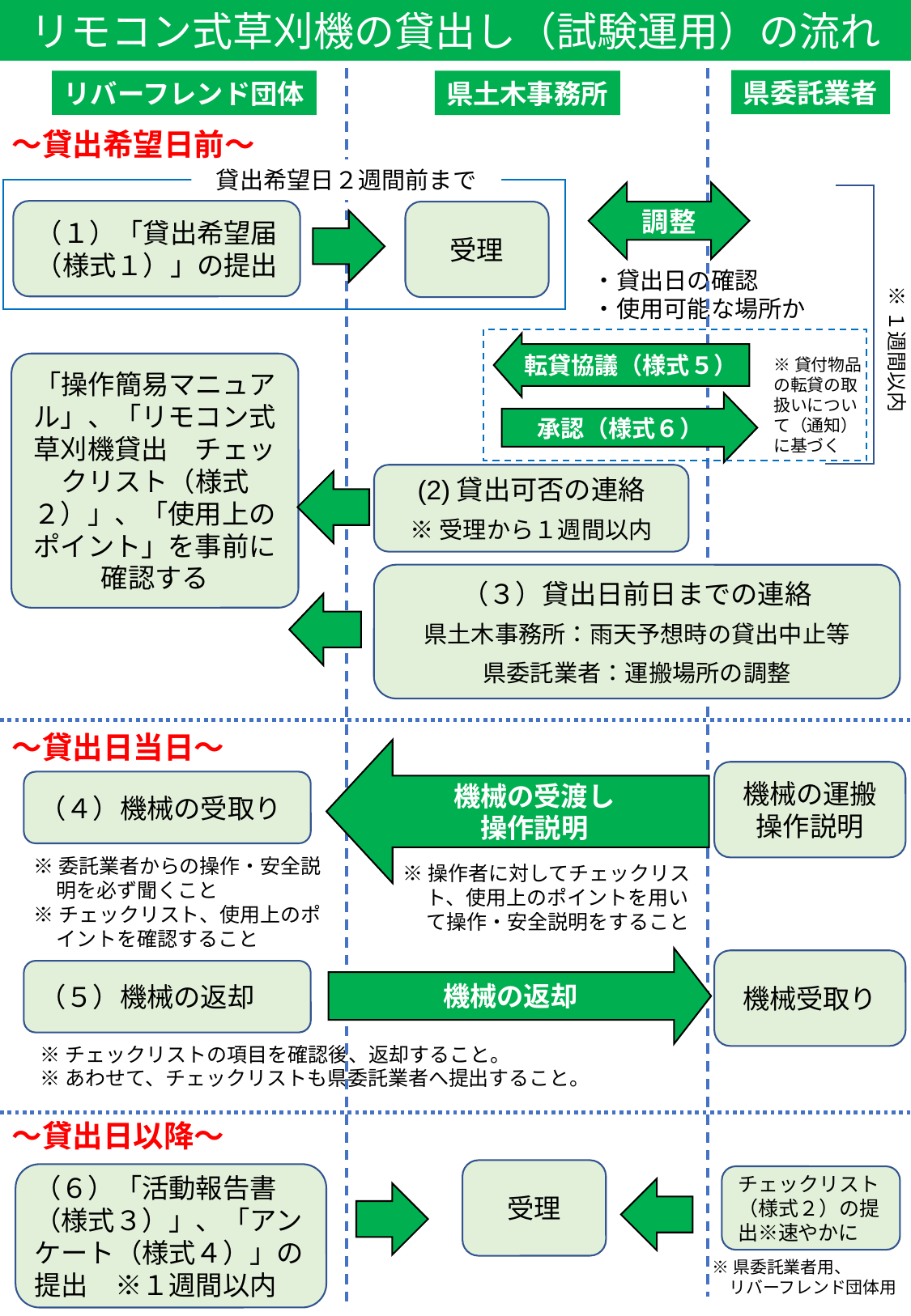

リモコン式草刈機の貸出し（試験運用）の流れ
県委託業者
リバーフレンド団体
県土木事務所
～貸出希望日前～
貸出希望日２週間前まで

調整

（１）「貸出希望届（様式１）」の提出
受理

・貸出日の確認
・使用可能な場所か
※１週間以内

転貸協議（様式５）
※貸付物品の転貸の取扱いについて（通知）に基づく
「操作簡易マニュアル」、「リモコン式草刈機貸出　チェックリスト（様式２）」、「使用上のポイント」を事前に確認する
承認（様式６）
(2)貸出可否の連絡
※受理から１週間以内

（３）貸出日前日までの連絡
県土木事務所：雨天予想時の貸出中止等
県委託業者：運搬場所の調整

～貸出日当日～
機械の受渡し
操作説明
機械の運搬操作説明
（４）機械の受取り
※委託業者からの操作・安全説明を必ず聞くこと
※チェックリスト、使用上のポイントを確認すること
※操作者に対してチェックリスト、使用上のポイントを用いて操作・安全説明をすること
機械の返却
機械受取り
（５）機械の返却
※チェックリストの項目を確認後、返却すること。
※あわせて、チェックリストも県委託業者へ提出すること。
～貸出日以降～
受理
（６）「活動報告書（様式３）」、「アンケート（様式４）」の提出　※１週間以内
チェックリスト（様式２）の提出※速やかに

※県委託業者用、
　リバーフレンド団体用